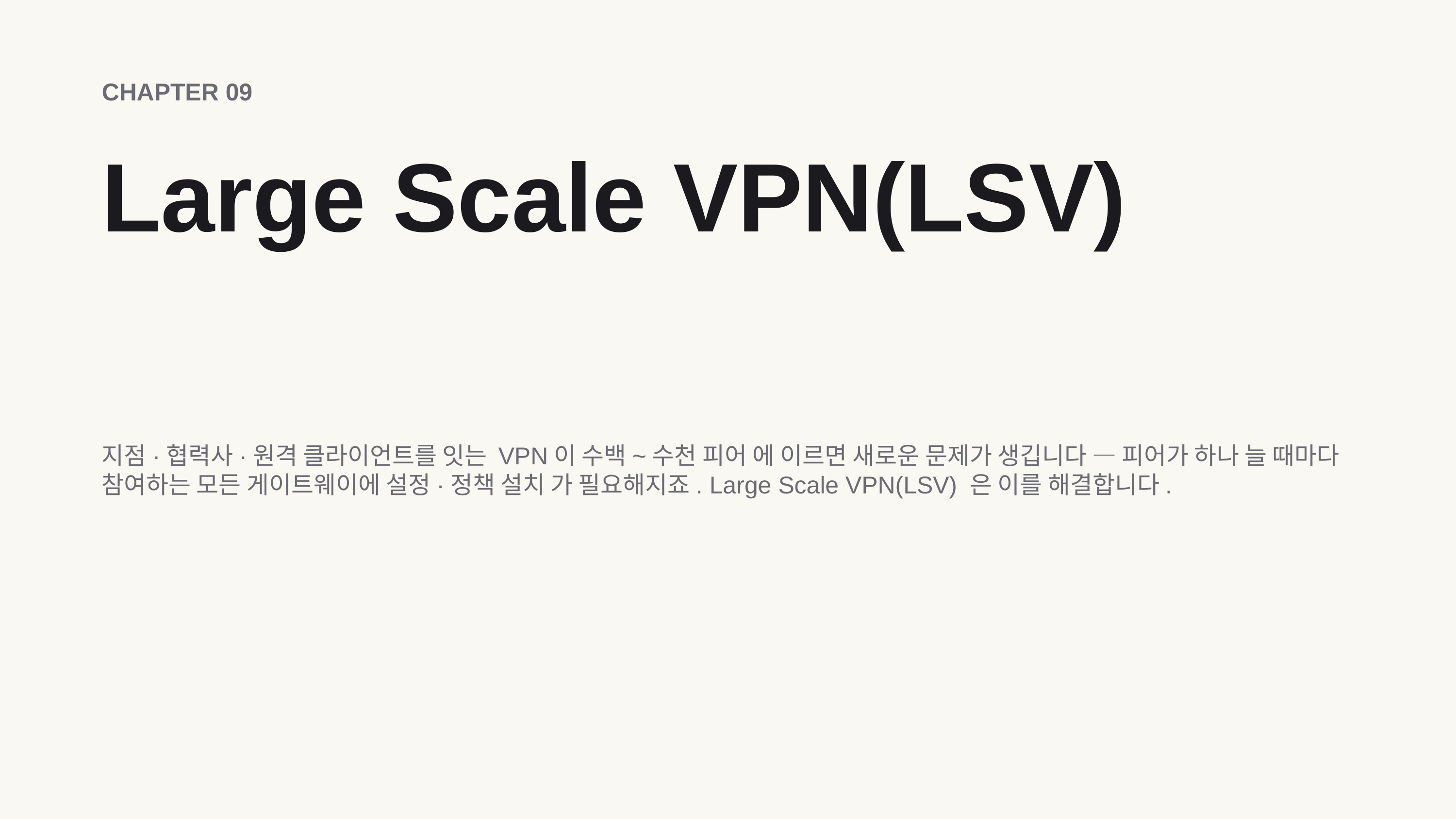

CHAPTER 09
Large Scale VPN(LSV)
지점·협력사·원격 클라이언트를 잇는 VPN이 수백~수천 피어 에 이르면 새로운 문제가 생깁니다 — 피어가 하나 늘 때마다 참여하는 모든 게이트웨이에 설정·정책 설치 가 필요해지죠. Large Scale VPN(LSV) 은 이를 해결합니다.